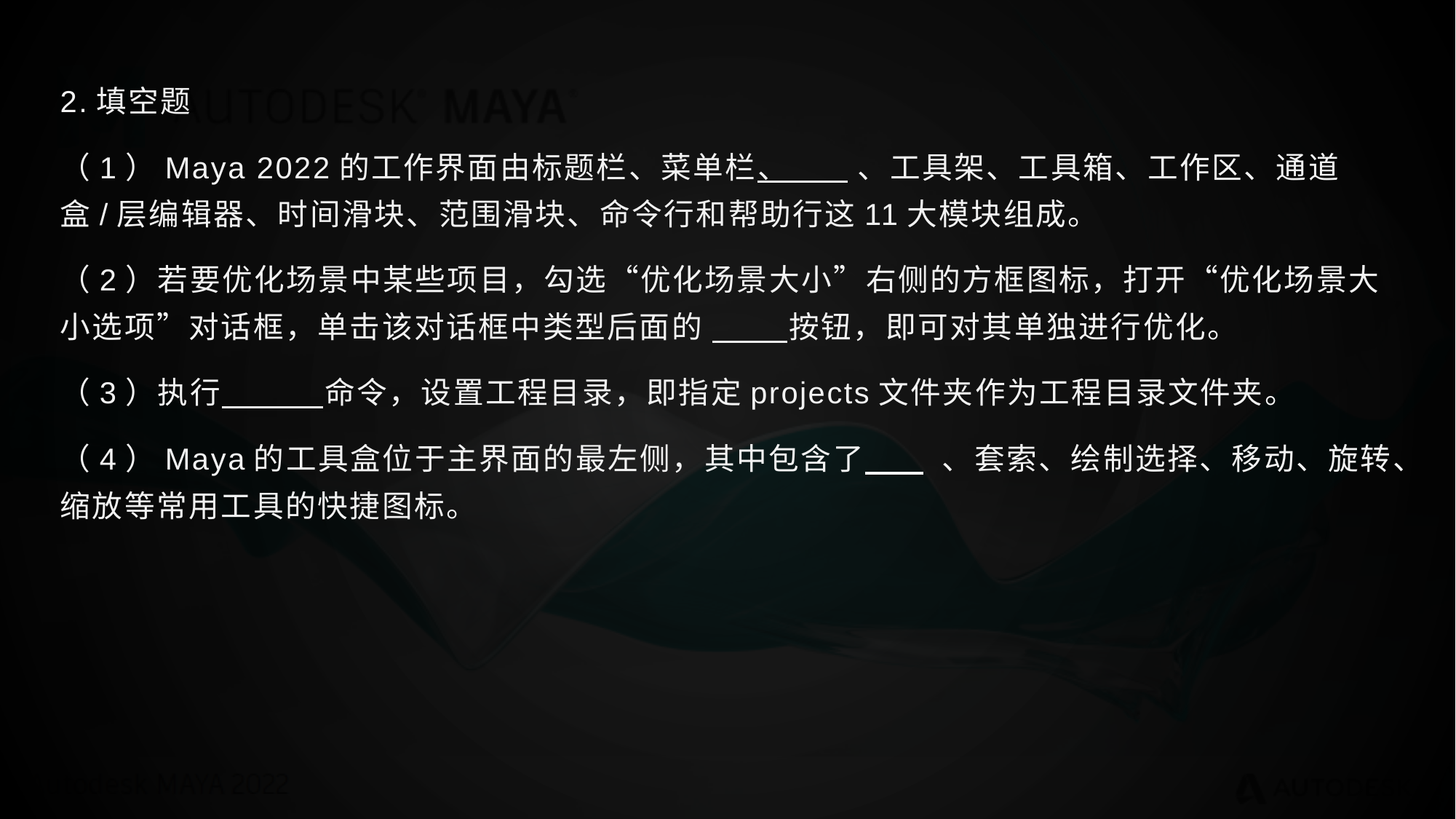

2.填空题
（1）Maya 2022的工作界面由标题栏、菜单栏、        、工具架、工具箱、工作区、通道盒/层编辑器、时间滑块、范围滑块、命令行和帮助行这11大模块组成。
（2）若要优化场景中某些项目，勾选“优化场景大小”右侧的方框图标，打开“优化场景大小选项”对话框，单击该对话框中类型后面的          按钮，即可对其单独进行优化。
（3）执行            命令，设置工程目录，即指定projects文件夹作为工程目录文件夹。
（4）Maya的工具盒位于主界面的最左侧，其中包含了         、套索、绘制选择、移动、旋转、缩放等常用工具的快捷图标。